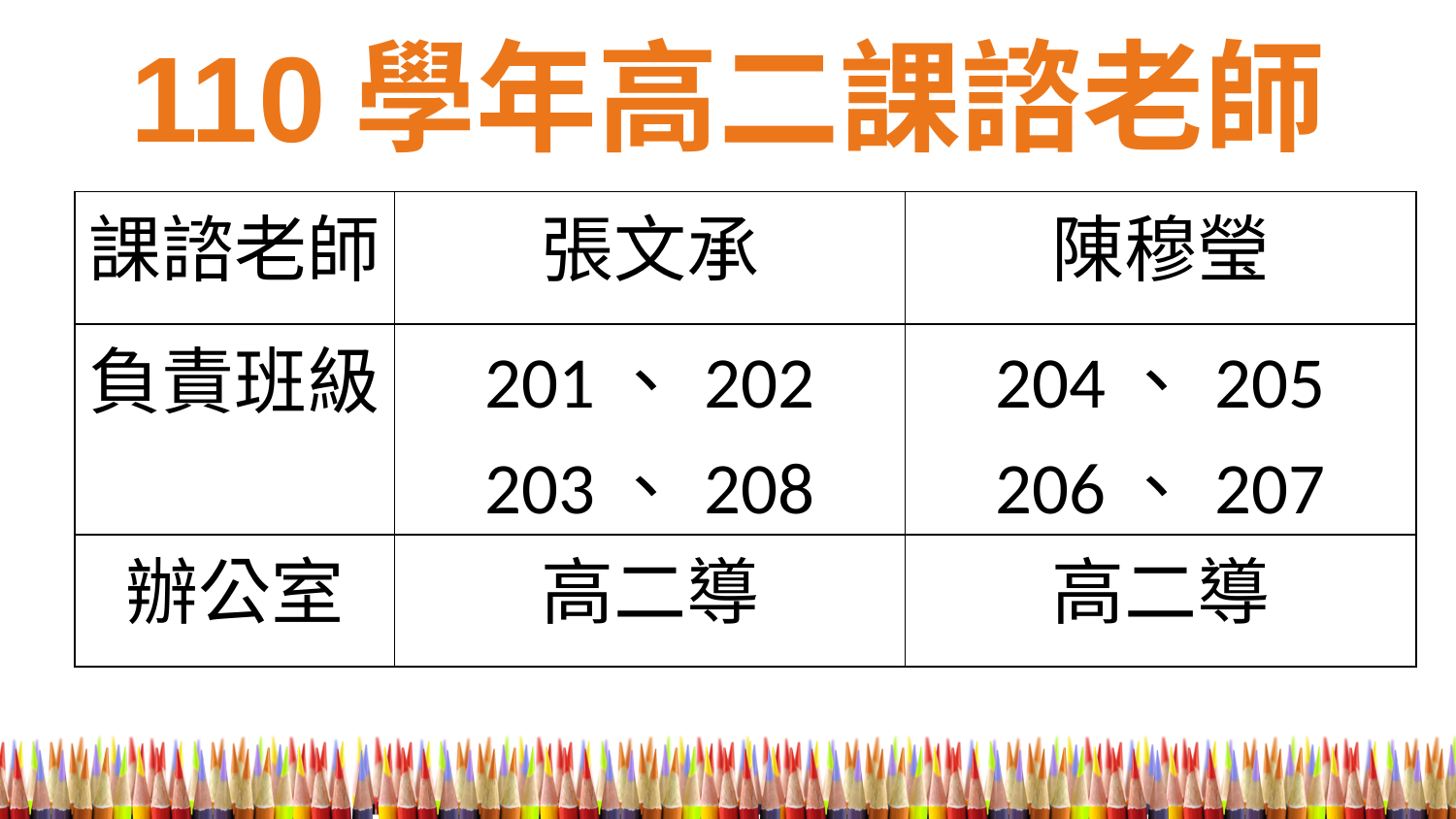

110學年高二課諮老師

| 課諮老師 | 張文承 | 陳穆瑩 |
| --- | --- | --- |
| 負責班級 | 201、202 203、208 | 204、205 206、207 |
| 辦公室 | 高二導 | 高二導 |